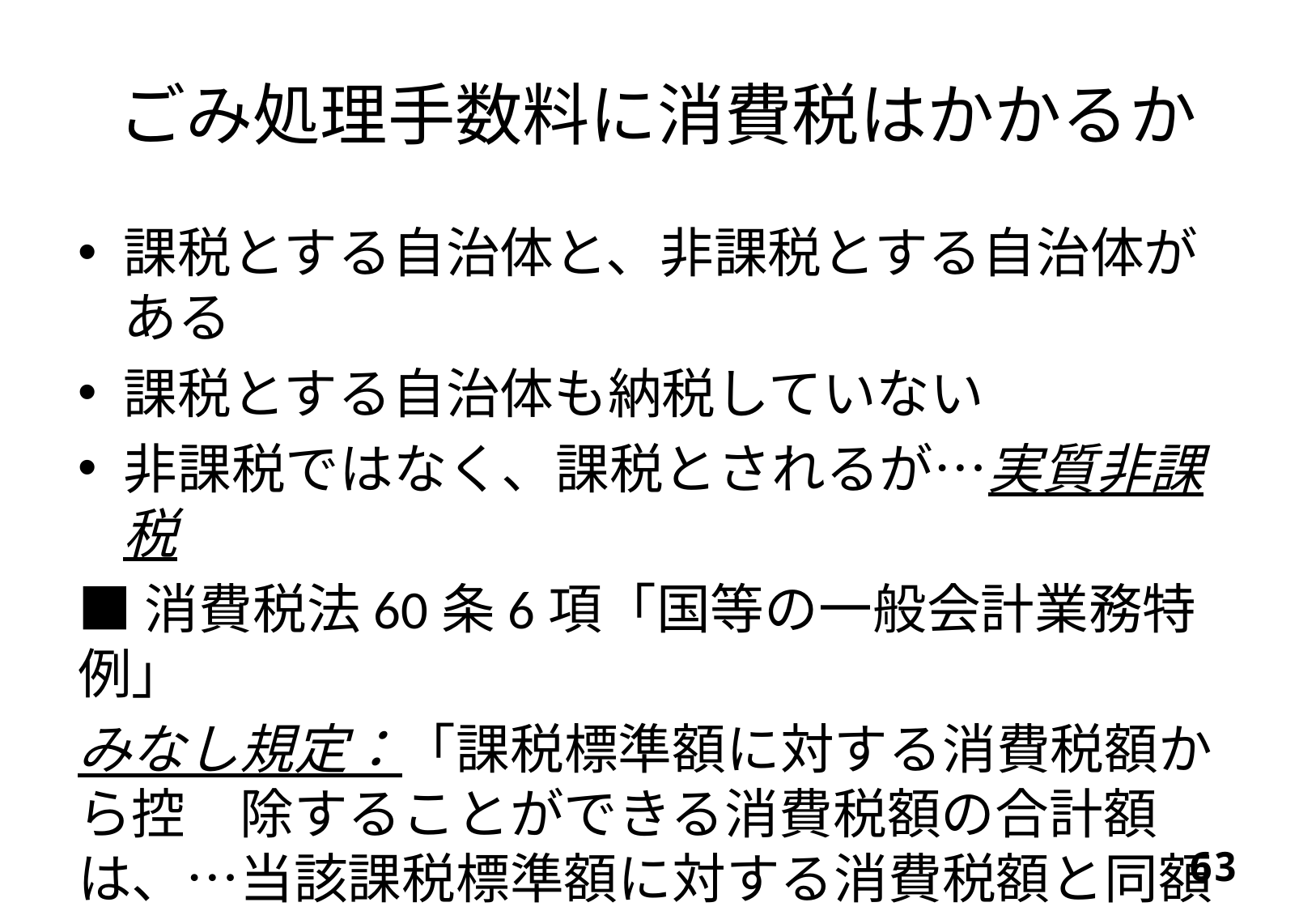

# ごみ処理手数料に消費税はかかるか
課税とする自治体と、非課税とする自治体がある
課税とする自治体も納税していない
非課税ではなく、課税とされるが…実質非課税
■消費税法60条6項「国等の一般会計業務特例」
みなし規定：「課税標準額に対する消費税額から控　除することができる消費税額の合計額は、…当該課税標準額に対する消費税額と同額とみなす」
　　課税売上消費税額＝課税仕入れ消費税額
63